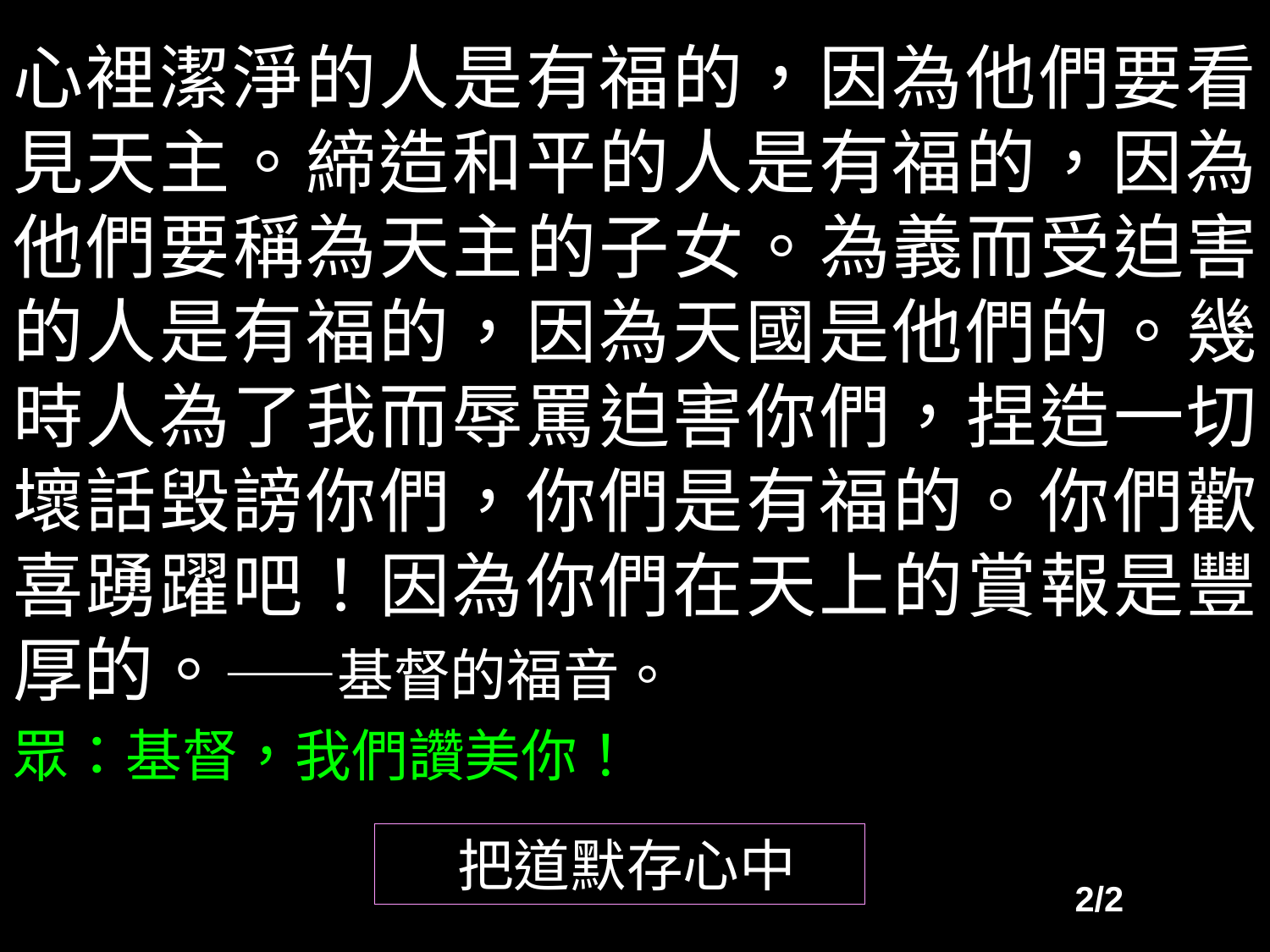

心裡潔淨的人是有福的，因為他們要看見天主。締造和平的人是有福的，因為他們要稱為天主的子女。為義而受迫害的人是有福的，因為天國是他們的。幾時人為了我而辱罵迫害你們，捏造一切壞話毀謗你們，你們是有福的。你們歡喜踴躍吧！因為你們在天上的賞報是豐厚的。——基督的福音。
眾：基督，我們讚美你！

 把道默存心中
2/2